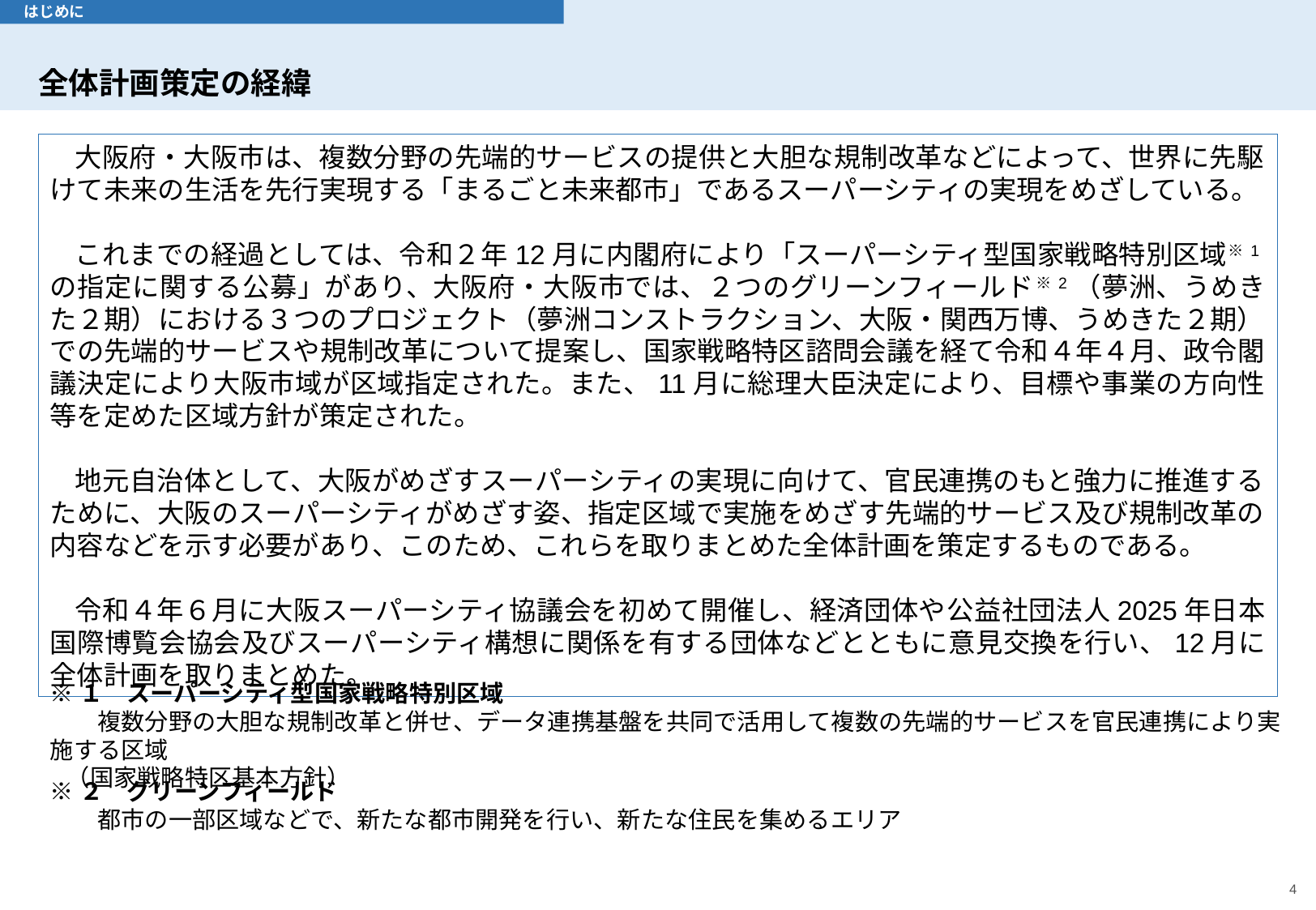

# 全体計画策定の経緯
はじめに
大阪府・大阪市は、複数分野の先端的サービスの提供と大胆な規制改革などによって、世界に先駆けて未来の生活を先行実現する「まるごと未来都市」であるスーパーシティの実現をめざしている。

これまでの経過としては、令和２年12月に内閣府により「スーパーシティ型国家戦略特別区域※1の指定に関する公募」があり、大阪府・大阪市では、２つのグリーンフィールド※2（夢洲、うめきた２期）における３つのプロジェクト（夢洲コンストラクション、大阪・関西万博、うめきた２期）での先端的サービスや規制改革について提案し、国家戦略特区諮問会議を経て令和４年４月、政令閣議決定により大阪市域が区域指定された。また、11月に総理大臣決定により、目標や事業の方向性等を定めた区域方針が策定された。

地元自治体として、大阪がめざすスーパーシティの実現に向けて、官民連携のもと強力に推進するために、大阪のスーパーシティがめざす姿、指定区域で実施をめざす先端的サービス及び規制改革の内容などを示す必要があり、このため、これらを取りまとめた全体計画を策定するものである。

令和４年６月に大阪スーパーシティ協議会を初めて開催し、経済団体や公益社団法人2025年日本国際博覧会協会及びスーパーシティ構想に関係を有する団体などとともに意見交換を行い、12月に全体計画を取りまとめた。
※１　スーパーシティ型国家戦略特別区域
　　複数分野の大胆な規制改革と併せ、データ連携基盤を共同で活用して複数の先端的サービスを官民連携により実施する区域
  （国家戦略特区基本方針）
※２　グリーンフィールド
　　都市の一部区域などで、新たな都市開発を行い、新たな住民を集めるエリア
4